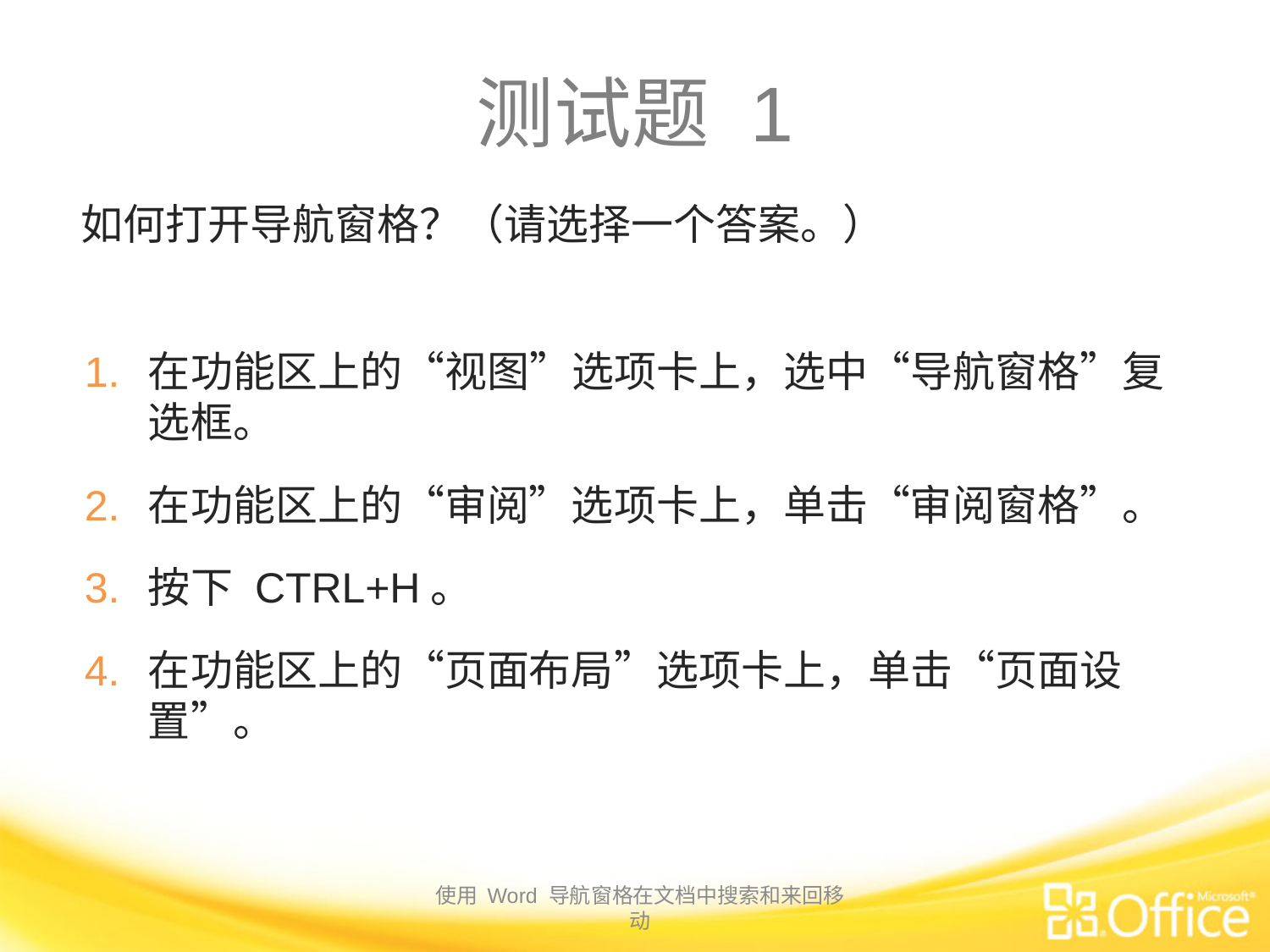

# 测试题 1
如何打开导航窗格？（请选择一个答案。）
在功能区上的“视图”选项卡上，选中“导航窗格”复选框。
在功能区上的“审阅”选项卡上，单击“审阅窗格”。
按下 CTRL+H。
在功能区上的“页面布局”选项卡上，单击“页面设置”。
使用 Word 导航窗格在文档中搜索和来回移动